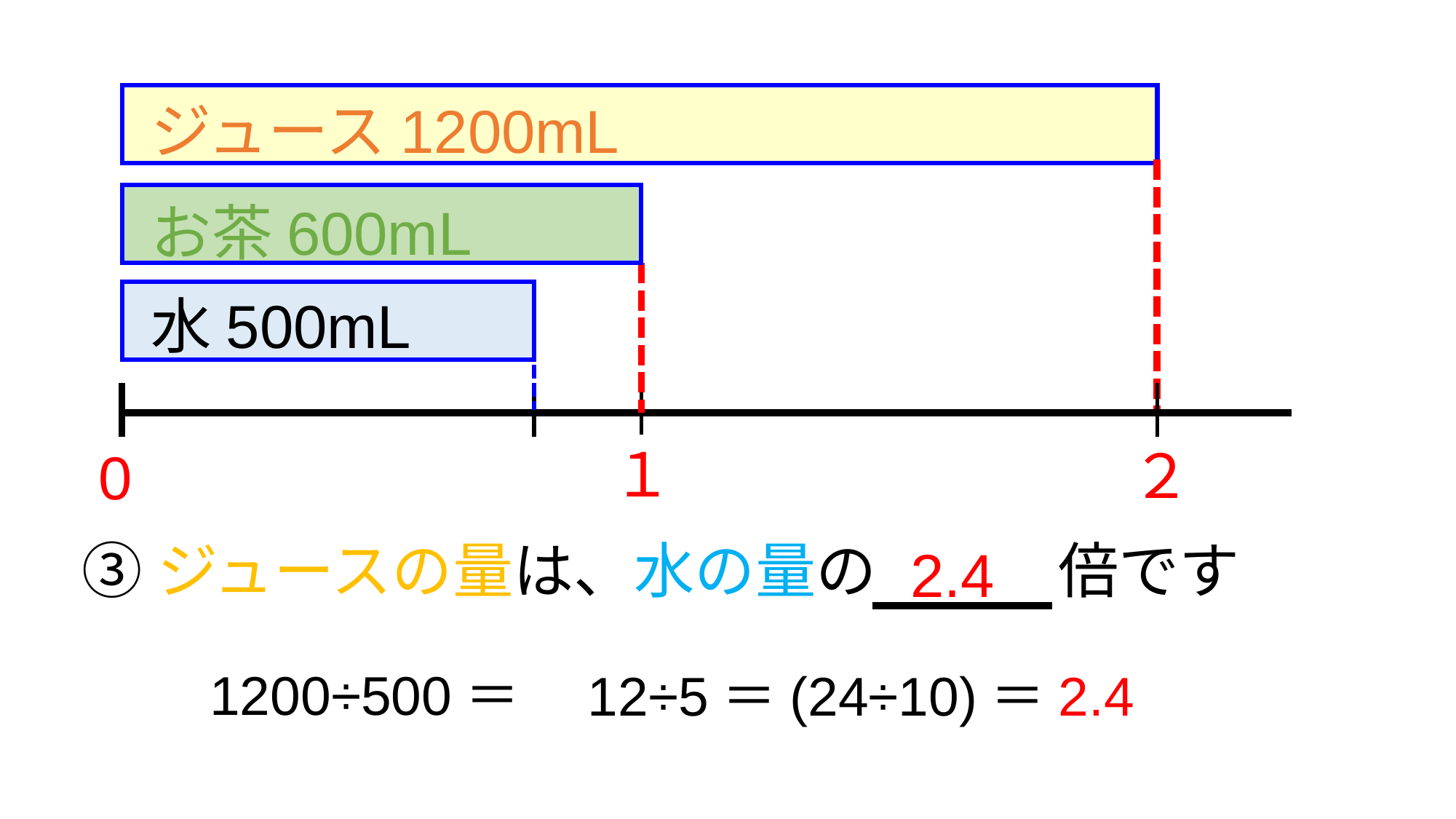

ジュース1200mL

お茶600mL
水500mL

１
２
0
③ジュースの量は、水の量の　　　倍です
2.4
1200÷500＝
12÷5＝(24÷10)＝2.4